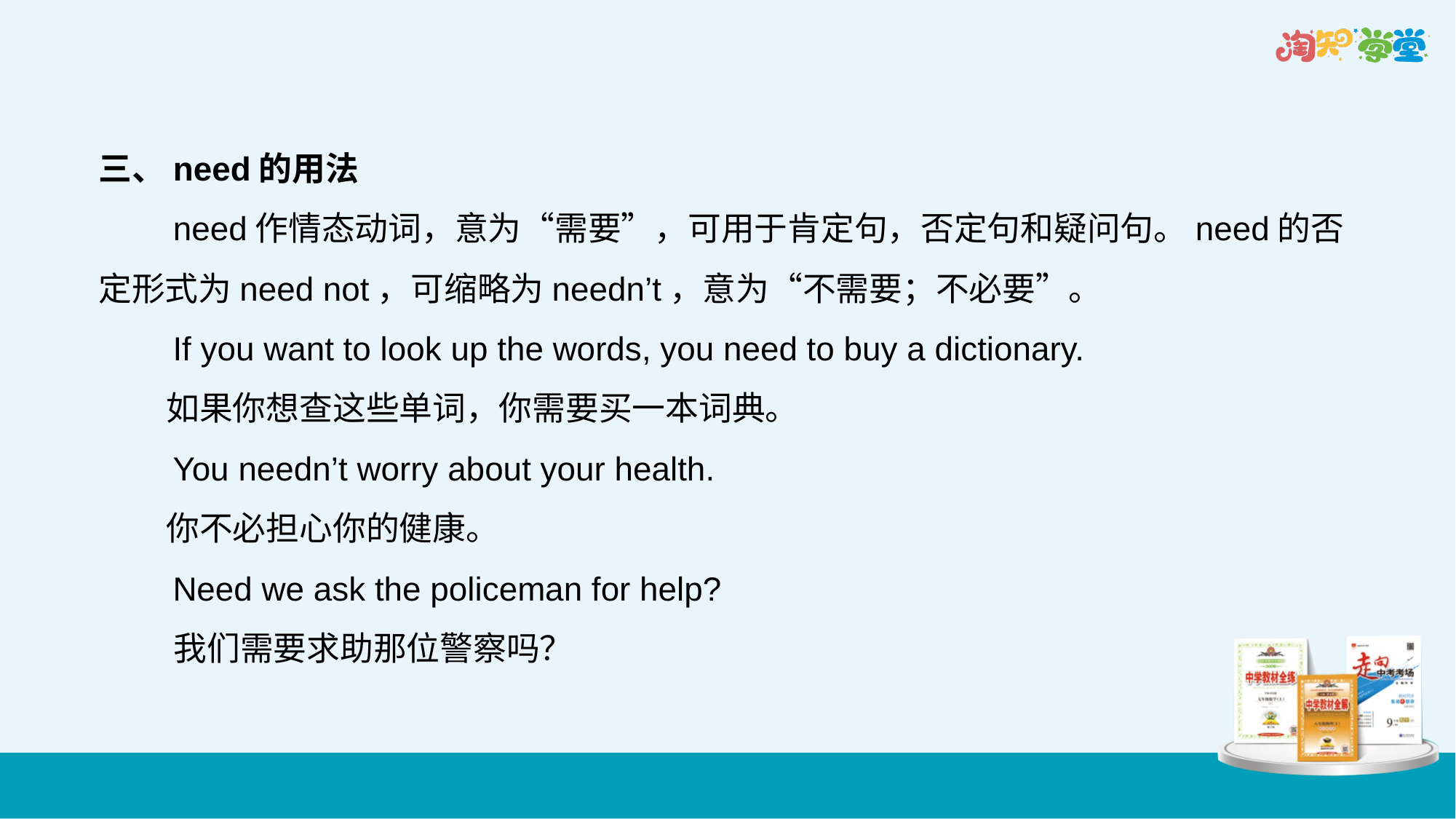

三、need的用法
　　need作情态动词，意为“需要”，可用于肯定句，否定句和疑问句。need的否定形式为need not，可缩略为needn’t，意为“不需要；不必要”。
        If you want to look up the words, you need to buy a dictionary.
        如果你想查这些单词，你需要买一本词典。
        You needn’t worry about your health.
        你不必担心你的健康。
        Need we ask the policeman for help?
         我们需要求助那位警察吗？